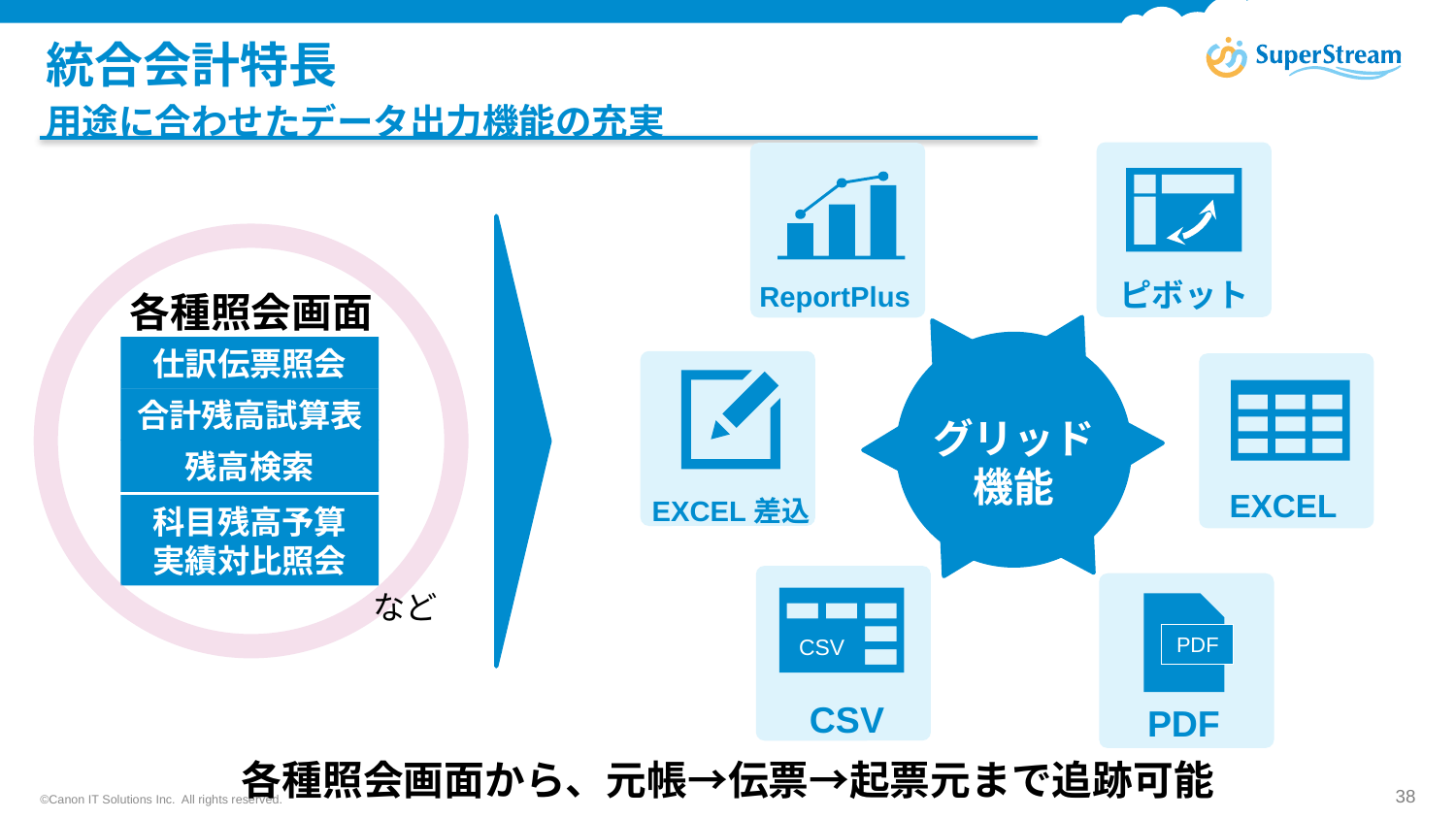

# 統合会計特長
用途に合わせたデータ出力機能の充実

ピボット
ReportPlus
各種照会画面

グリッド
機能
仕訳伝票照会

合計残高試算表

残高検索
EXCEL
EXCEL差込
科目残高予算
実績対比照会

など

CSV

PDF
CSV
PDF
各種照会画面から、元帳→伝票→起票元まで追跡可能

©Canon IT Solutions Inc.  All rights reserved.
38